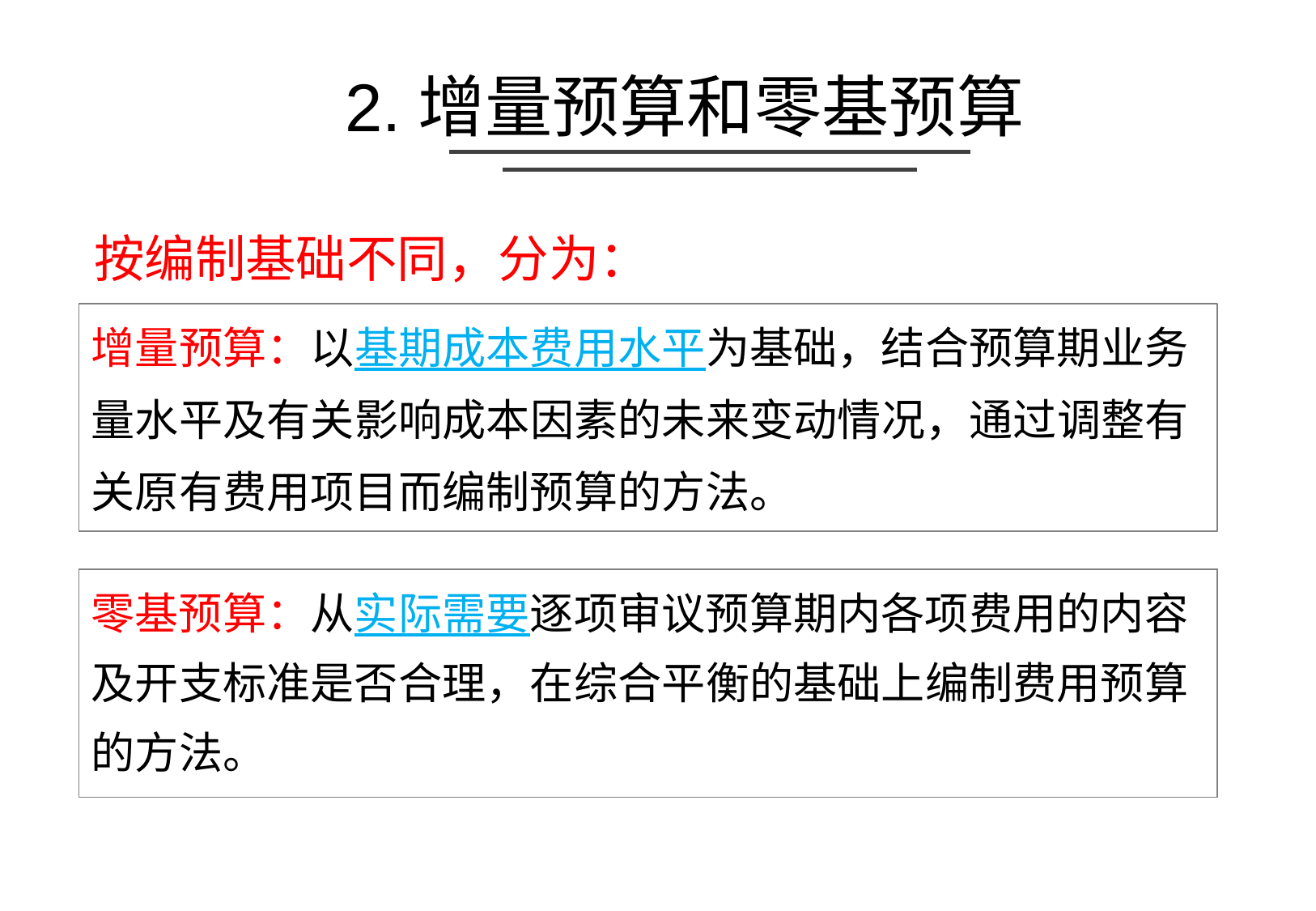

# 2.增量预算和零基预算
按编制基础不同，分为：
增量预算：以基期成本费用水平为基础，结合预算期业务
量水平及有关影响成本因素的未来变动情况，通过调整有
关原有费用项目而编制预算的方法。
零基预算：从实际需要逐项审议预算期内各项费用的内容
及开支标准是否合理，在综合平衡的基础上编制费用预算
的方法。